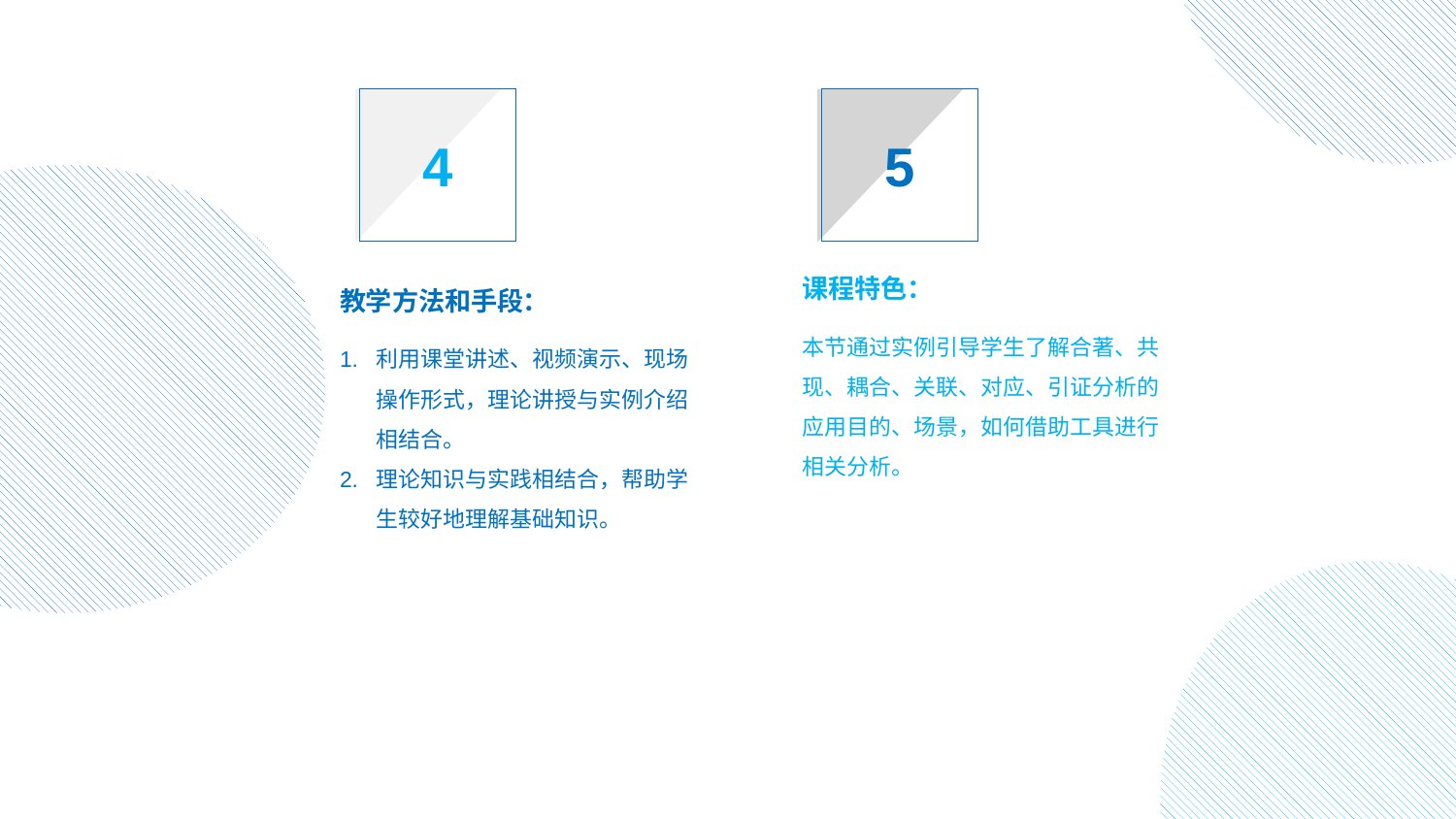

4

5

课程特色：
本节通过实例引导学生了解合著、共现、耦合、关联、对应、引证分析的应用目的、场景，如何借助工具进行相关分析。
教学方法和手段：
利用课堂讲述、视频演示、现场操作形式，理论讲授与实例介绍相结合。
理论知识与实践相结合，帮助学生较好地理解基础知识。